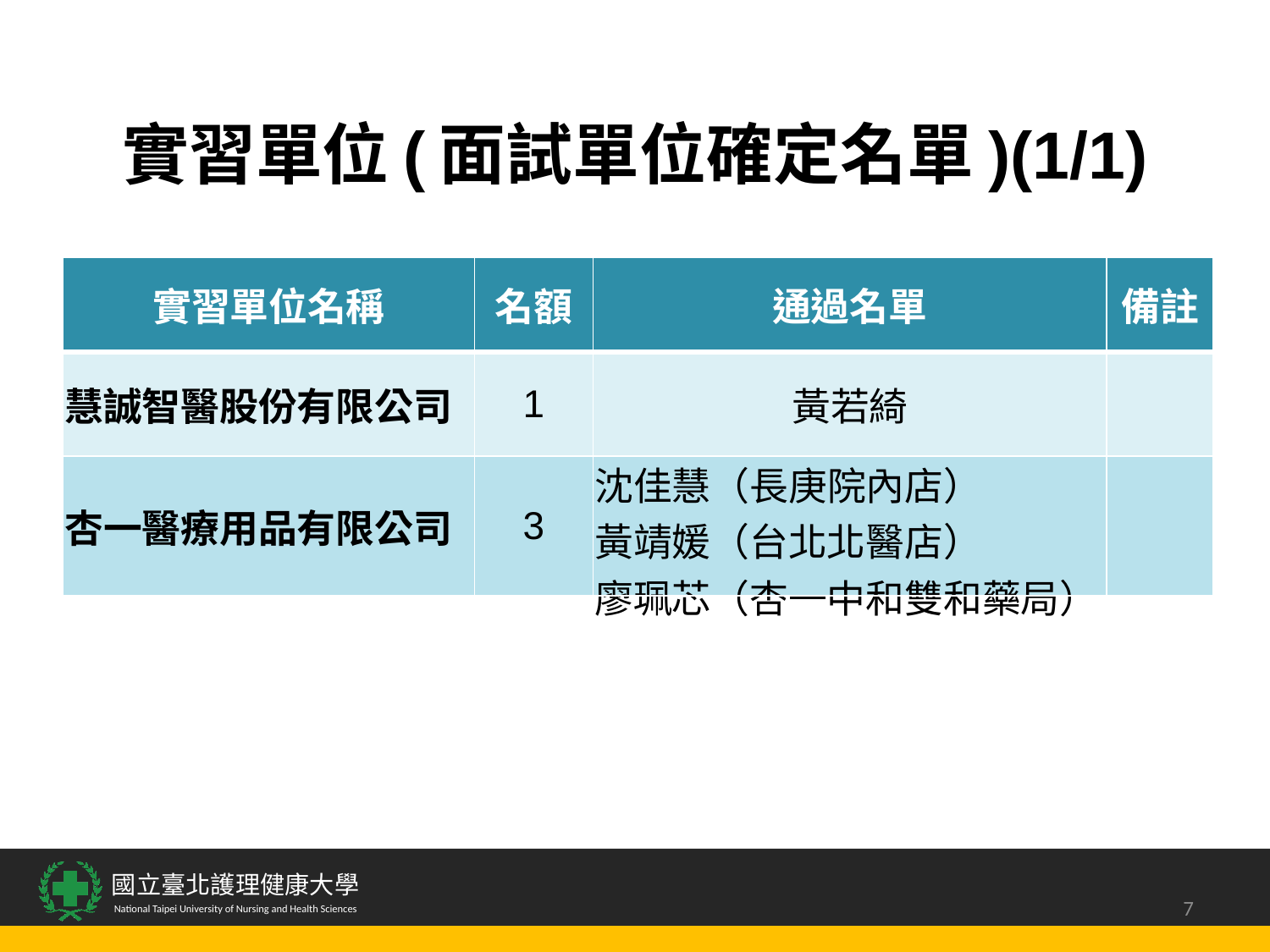

# 實習單位(面試單位確定名單)(1/1)

| 實習單位名稱 | 名額 | 通過名單 | 備註 |
| --- | --- | --- | --- |
| 慧誠智醫股份有限公司 | 1 | 黃若綺 |  |
| 杏一醫療用品有限公司 | 3 | 沈佳慧（長庚院內店） 黃靖媛（台北北醫店） 廖珮芯（杏一中和雙和藥局） |  |
7